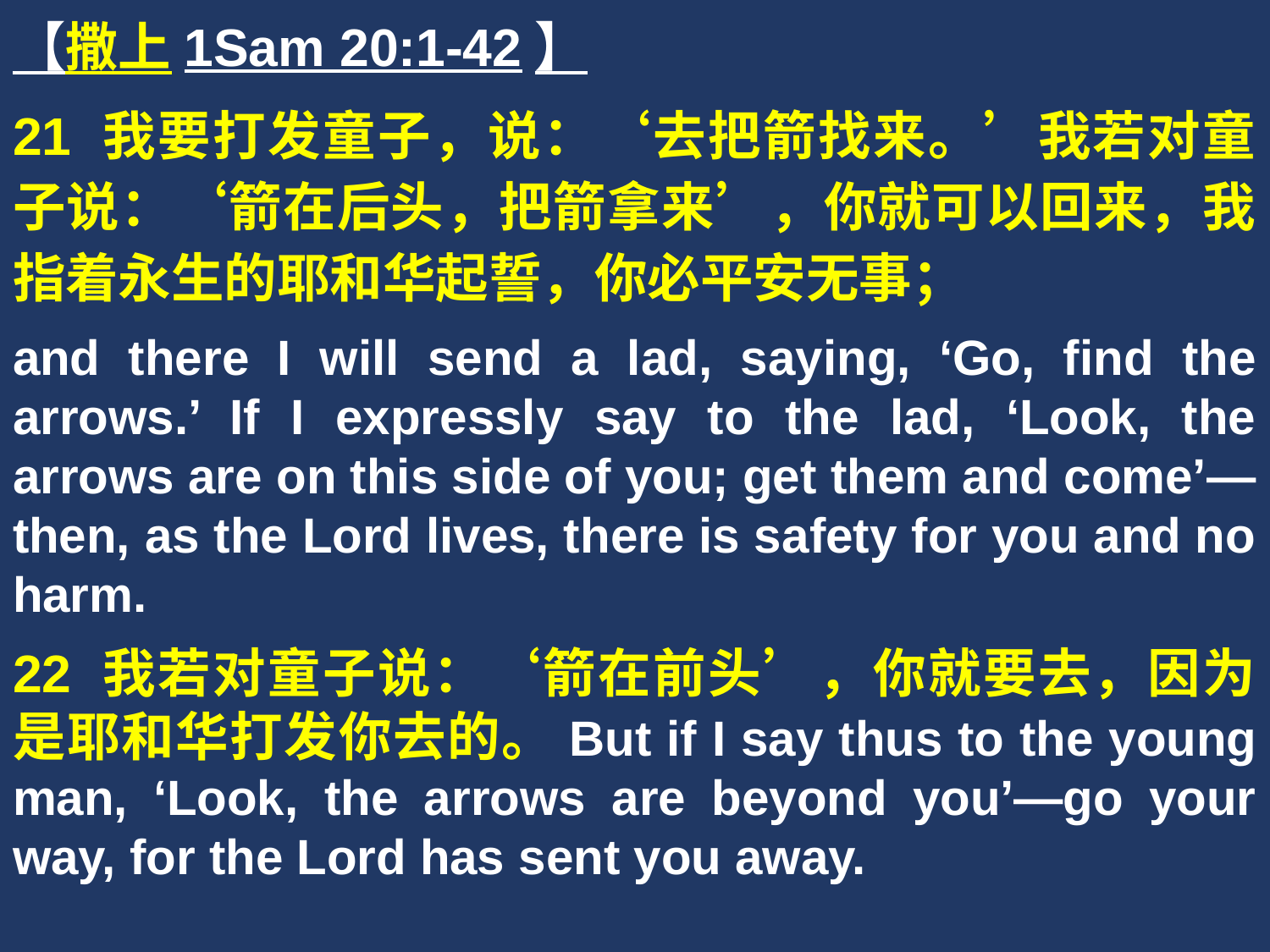

【撒上1Sam 20:1-42】
21 我要打发童子，说：‘去把箭找来。’我若对童子说：‘箭在后头，把箭拿来’，你就可以回来，我指着永生的耶和华起誓，你必平安无事；
and there I will send a lad, saying, ‘Go, find the arrows.’ If I expressly say to the lad, ‘Look, the arrows are on this side of you; get them and come’—then, as the Lord lives, there is safety for you and no harm.
22 我若对童子说：‘箭在前头’，你就要去，因为是耶和华打发你去的。But if I say thus to the young man, ‘Look, the arrows are beyond you’—go your way, for the Lord has sent you away.